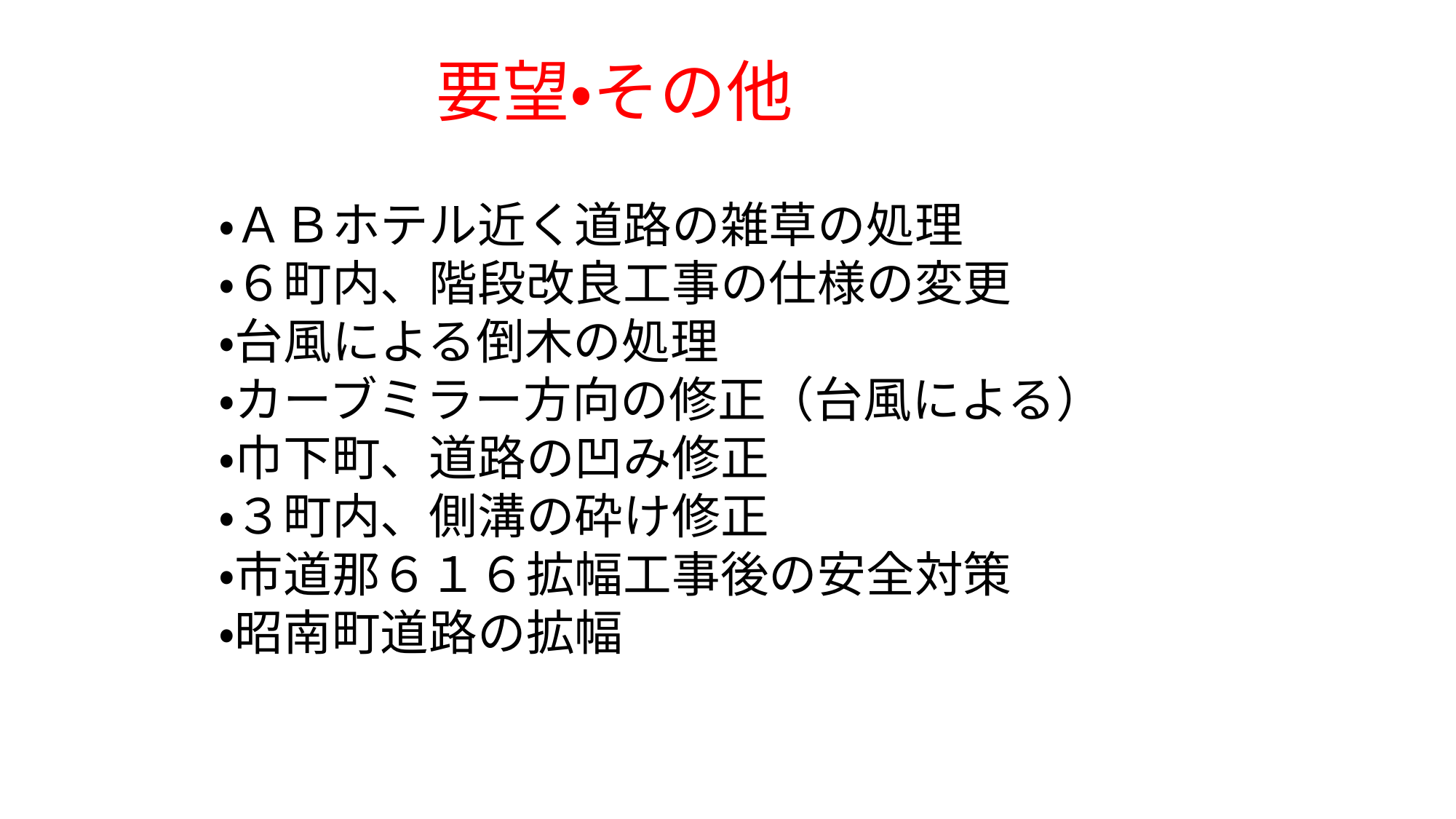

要望・その他
・ＡＢホテル近く道路の雑草の処理
・６町内、階段改良工事の仕様の変更
・台風による倒木の処理
・カーブミラー方向の修正（台風による）
・巾下町、道路の凹み修正
・３町内、側溝の砕け修正
・市道那６１６拡幅工事後の安全対策
・昭南町道路の拡幅